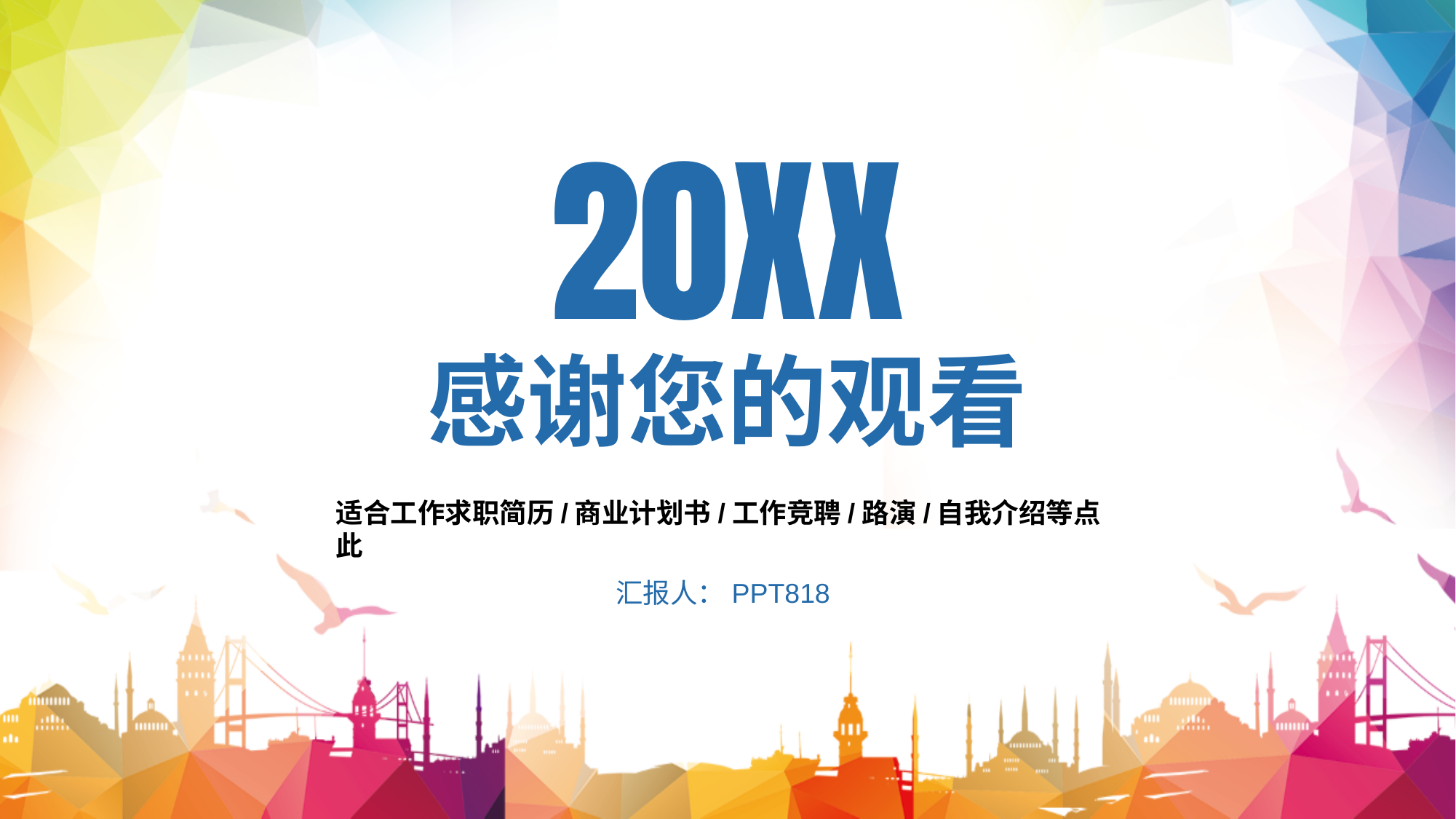

20XX
感谢您的观看
适合工作求职简历/商业计划书/工作竞聘/路演/自我介绍等点此
汇报人：PPT818